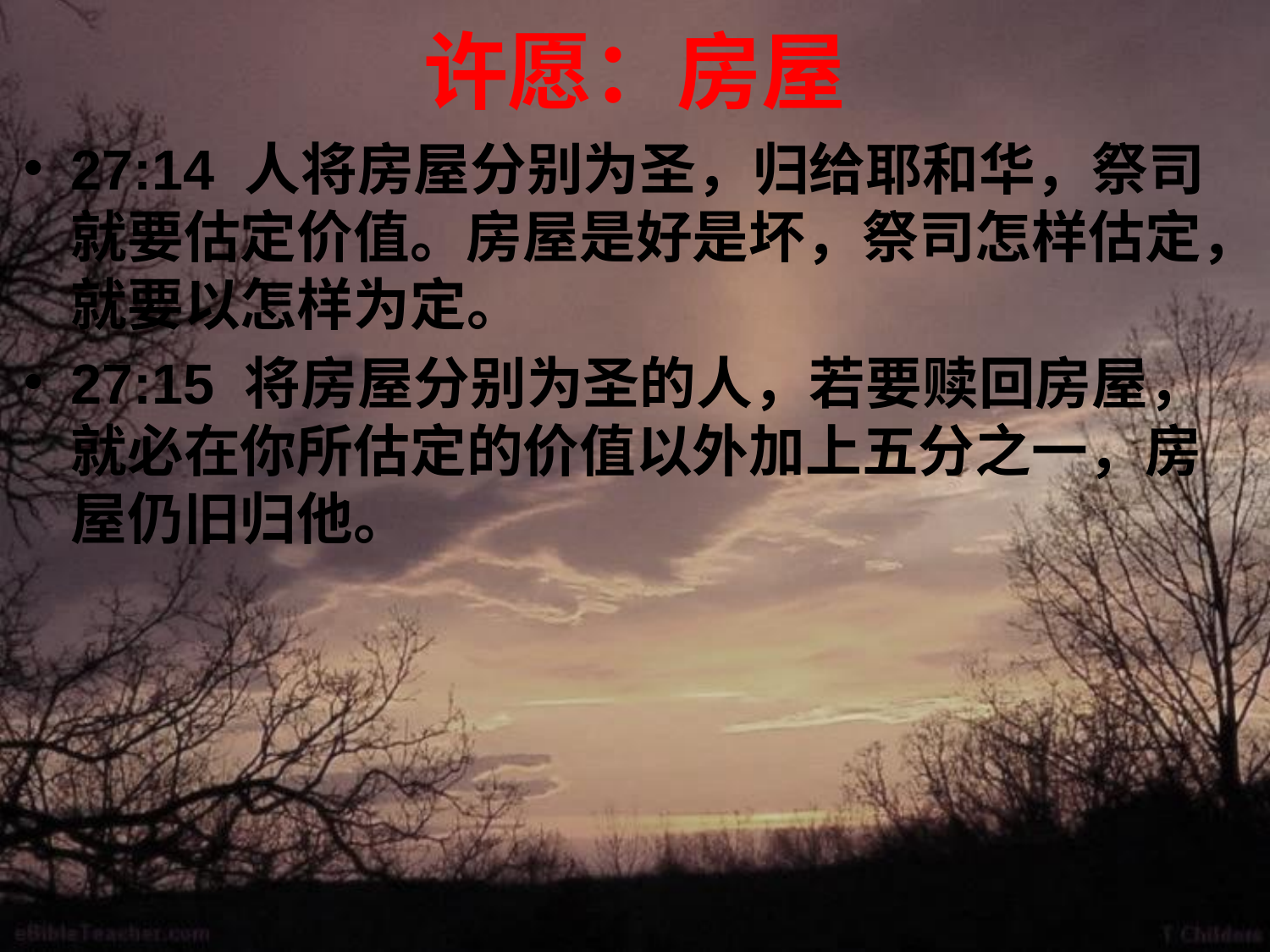

# 许愿：房屋
27:14 人将房屋分别为圣，归给耶和华，祭司就要估定价值。房屋是好是坏，祭司怎样估定，就要以怎样为定。
27:15 将房屋分别为圣的人，若要赎回房屋，就必在你所估定的价值以外加上五分之一，房屋仍旧归他。